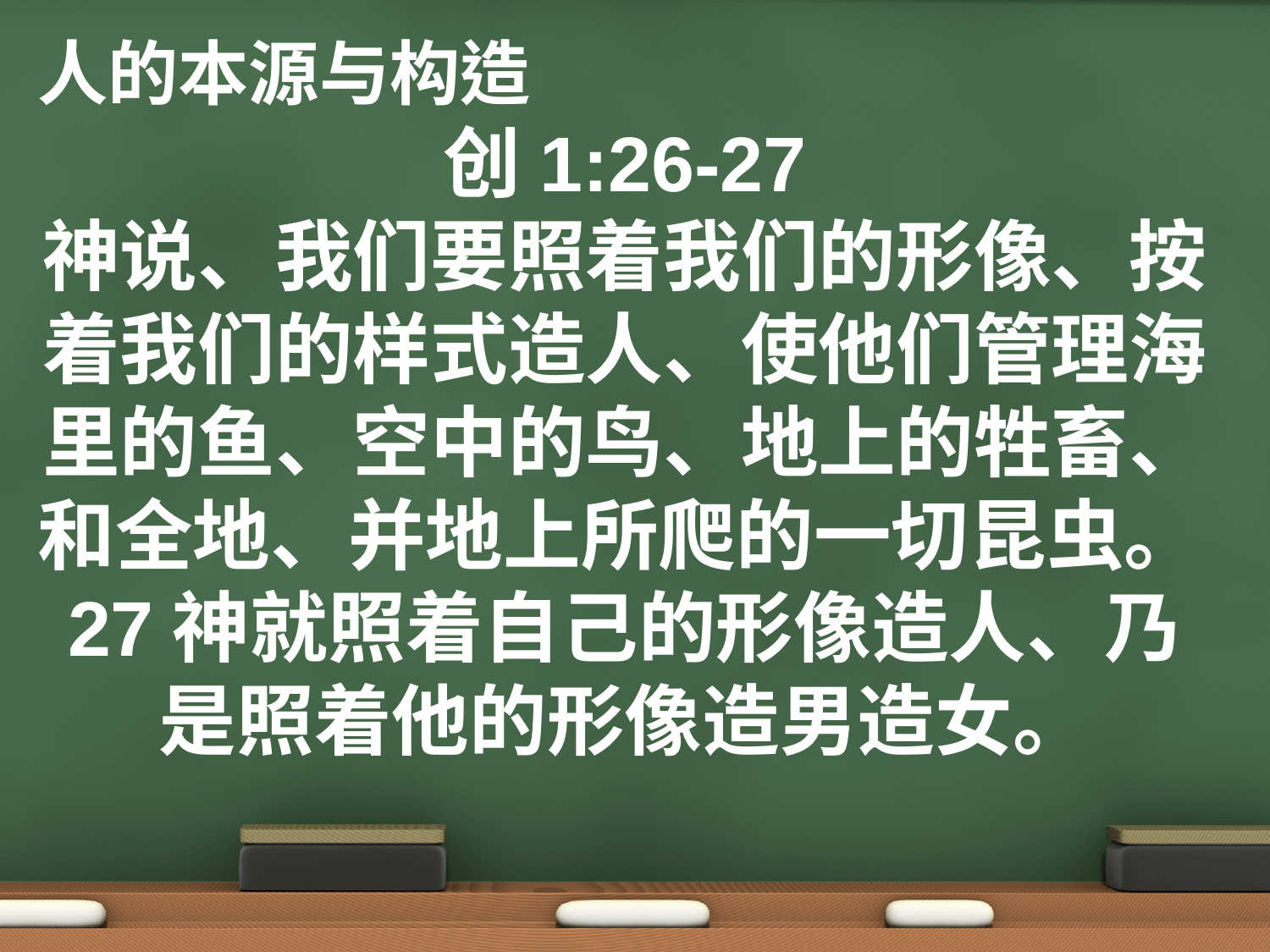

人的本源与构造
创1:26-27
神说、我们要照着我们的形像、按着我们的样式造人、使他们管理海里的鱼、空中的鸟、地上的牲畜、和全地、并地上所爬的一切昆虫。27神就照着自己的形像造人、乃是照着他的形像造男造女。